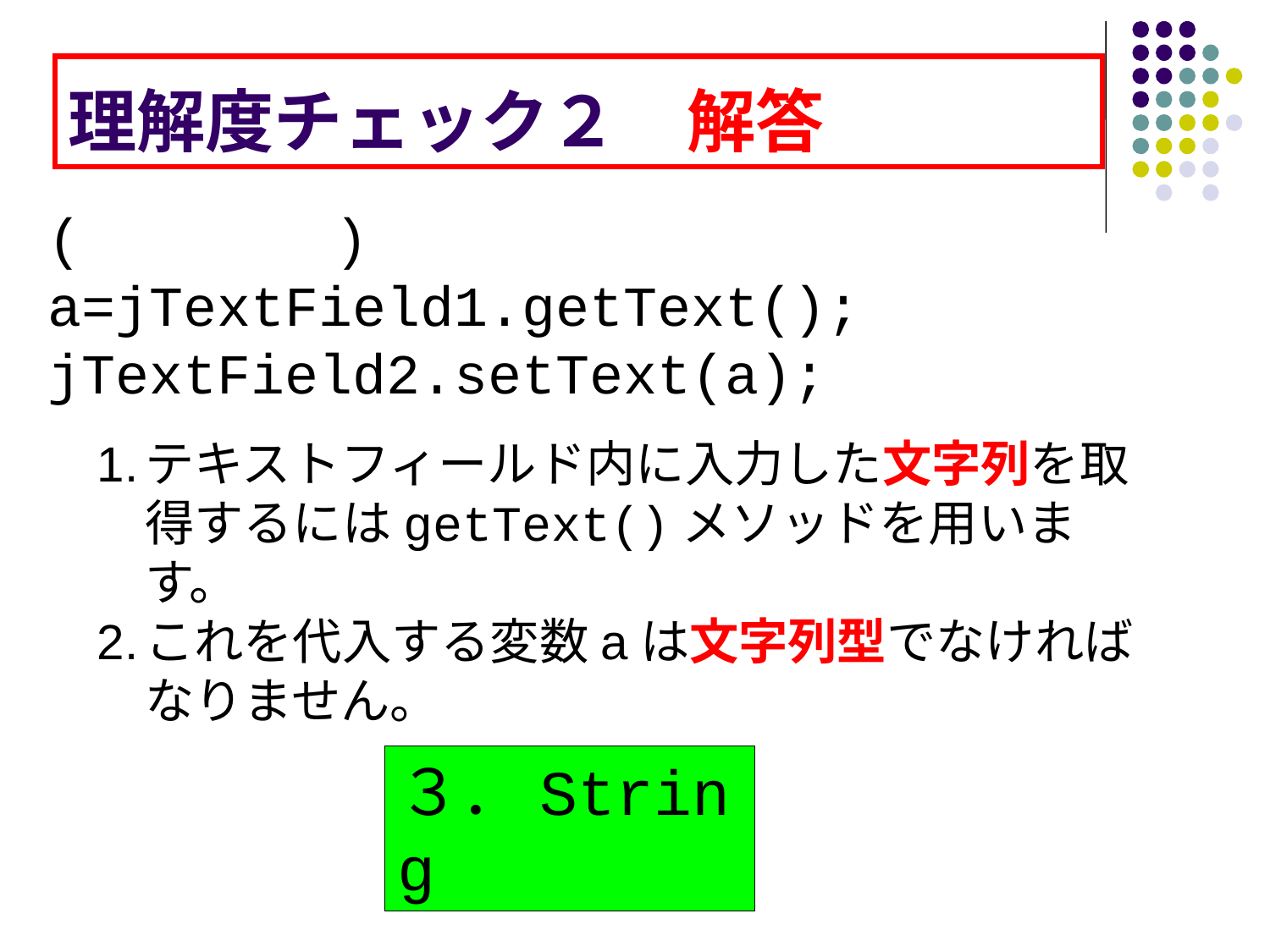

# 理解度チェック２　解答
(　　　　) a=jTextField1.getText();
jTextField2.setText(a);
テキストフィールド内に入力した文字列を取得するにはgetText()メソッドを用います。
これを代入する変数aは文字列型でなければなりません。
３．String